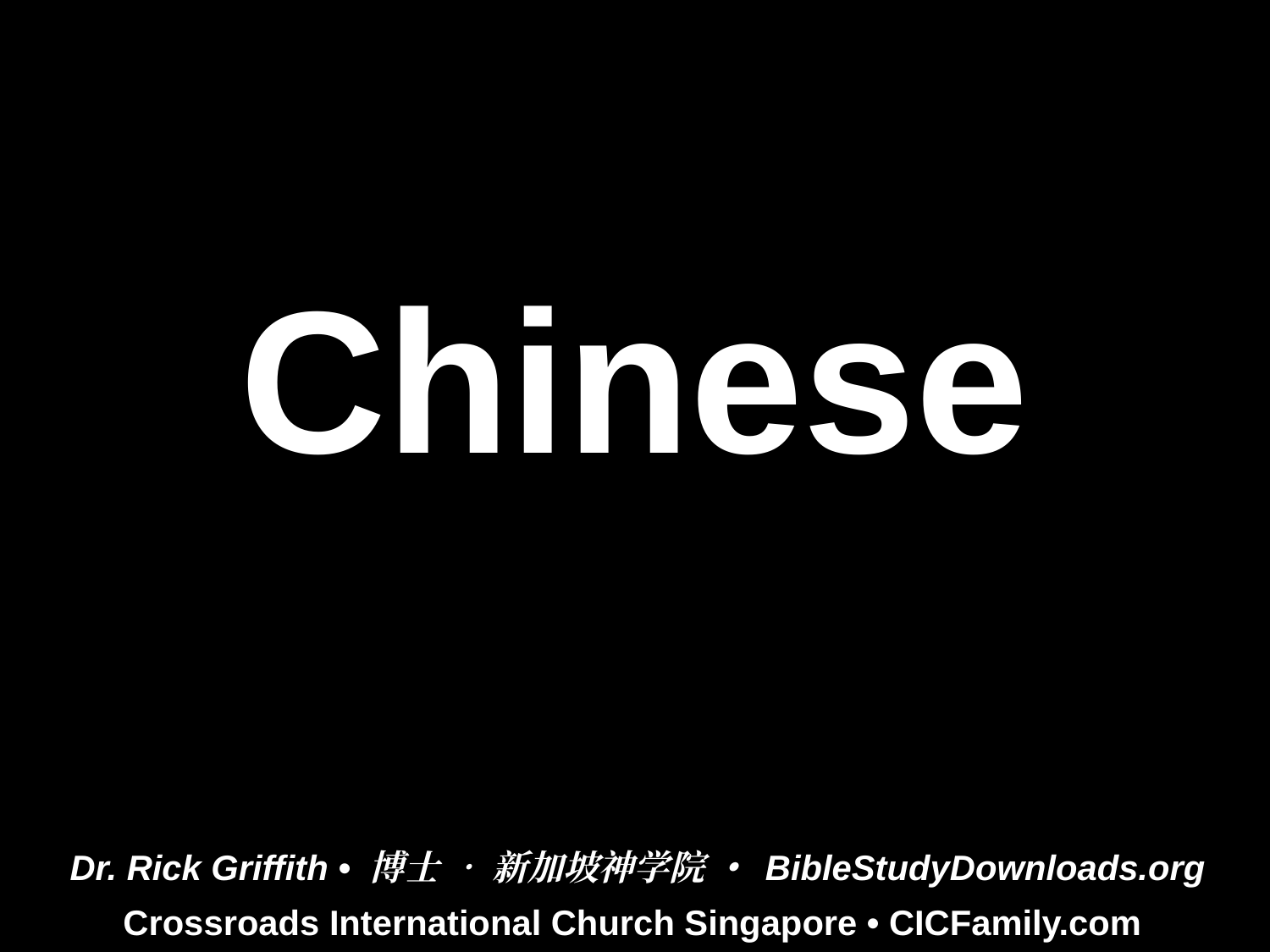

# Chinese
Dr. Rick Griffith • 博士 • 新加坡神学院 • BibleStudyDownloads.org
Crossroads International Church Singapore • CICFamily.com